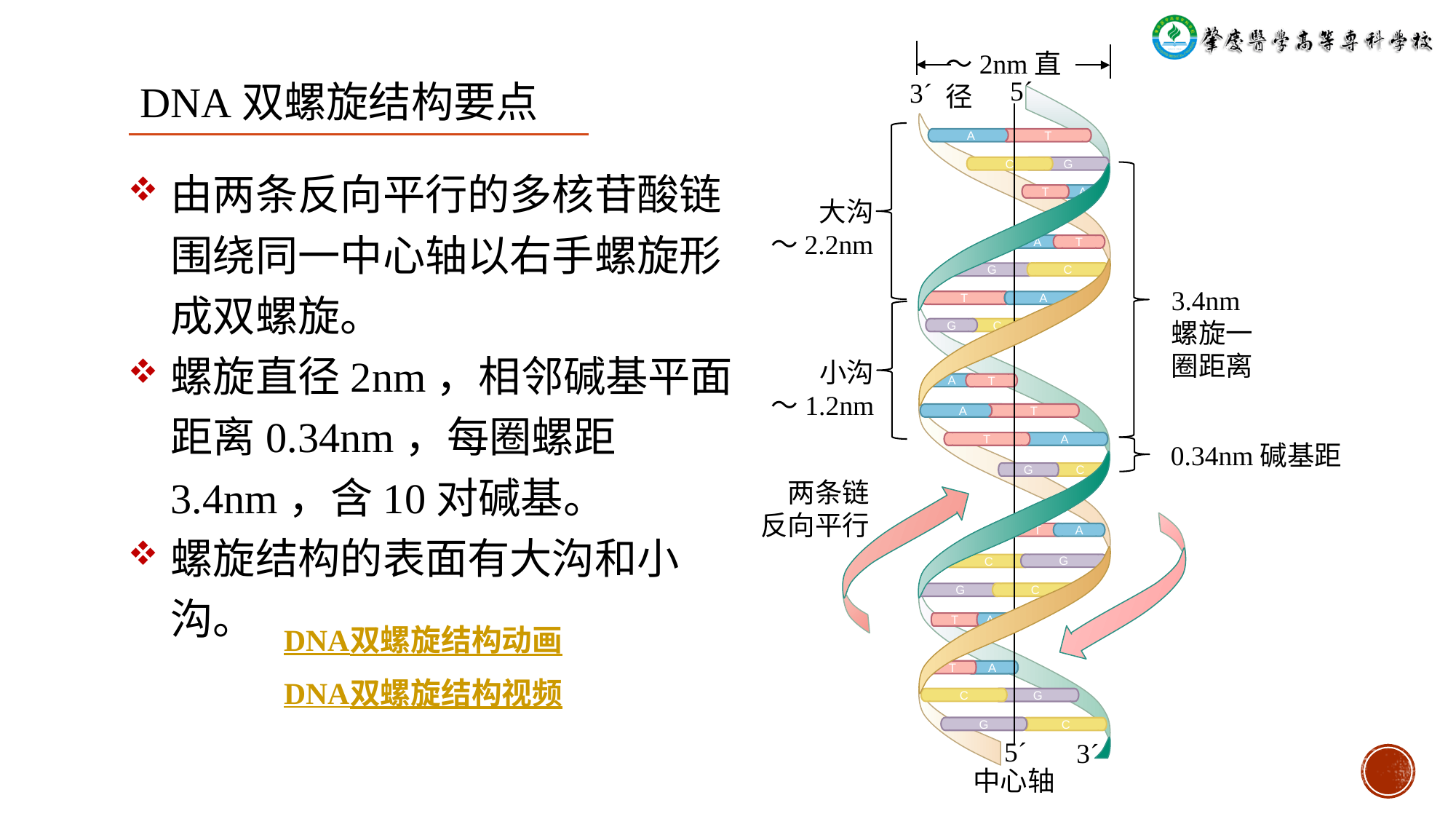

～2nm直径
5´
DNA双螺旋结构要点
3´

A
T

C
G
T
A
A
T

C
G

T
A
G
C
A
T

A
T

T
A
C
G

T
A

G
C

C
G
T
A
T
A

C
G
G
C

由两条反向平行的多核苷酸链围绕同一中心轴以右手螺旋形成双螺旋。
螺旋直径2nm，相邻碱基平面距离0.34nm，每圈螺距3.4nm，含10对碱基。
螺旋结构的表面有大沟和小沟。

大沟
～2.2nm
3.4nm
螺旋一
圈距离

小沟
～1.2nm
0.34nm碱基距

两条链
反向平行
DNA双螺旋结构动画
DNA双螺旋结构视频
5´
3´
中心轴